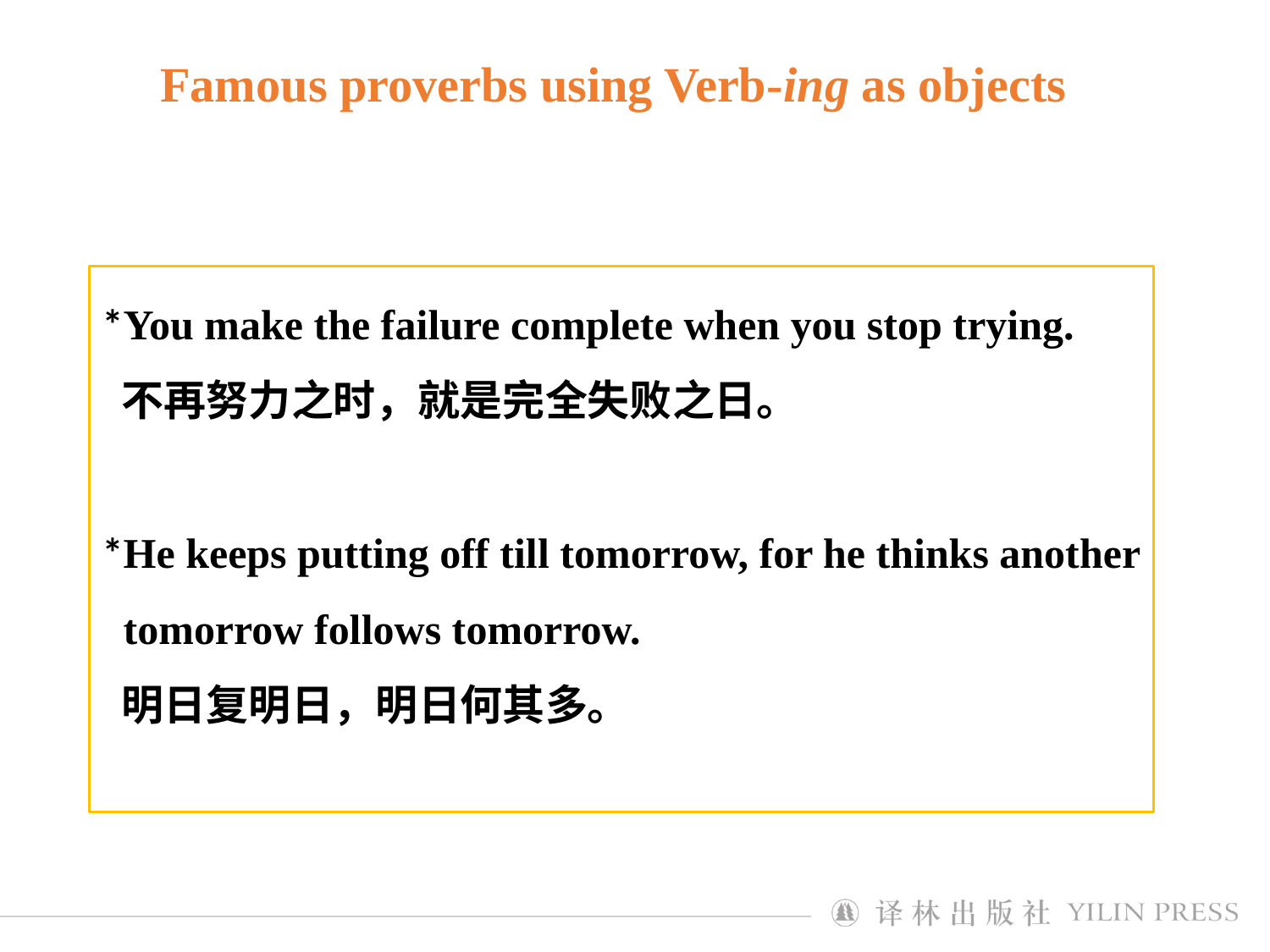

Famous proverbs using Verb-ing as objects
*You make the failure complete when you stop trying.
 不再努力之时，就是完全失败之日。

*He keeps putting off till tomorrow, for he thinks another
  tomorrow follows tomorrow.
 明日复明日，明日何其多。